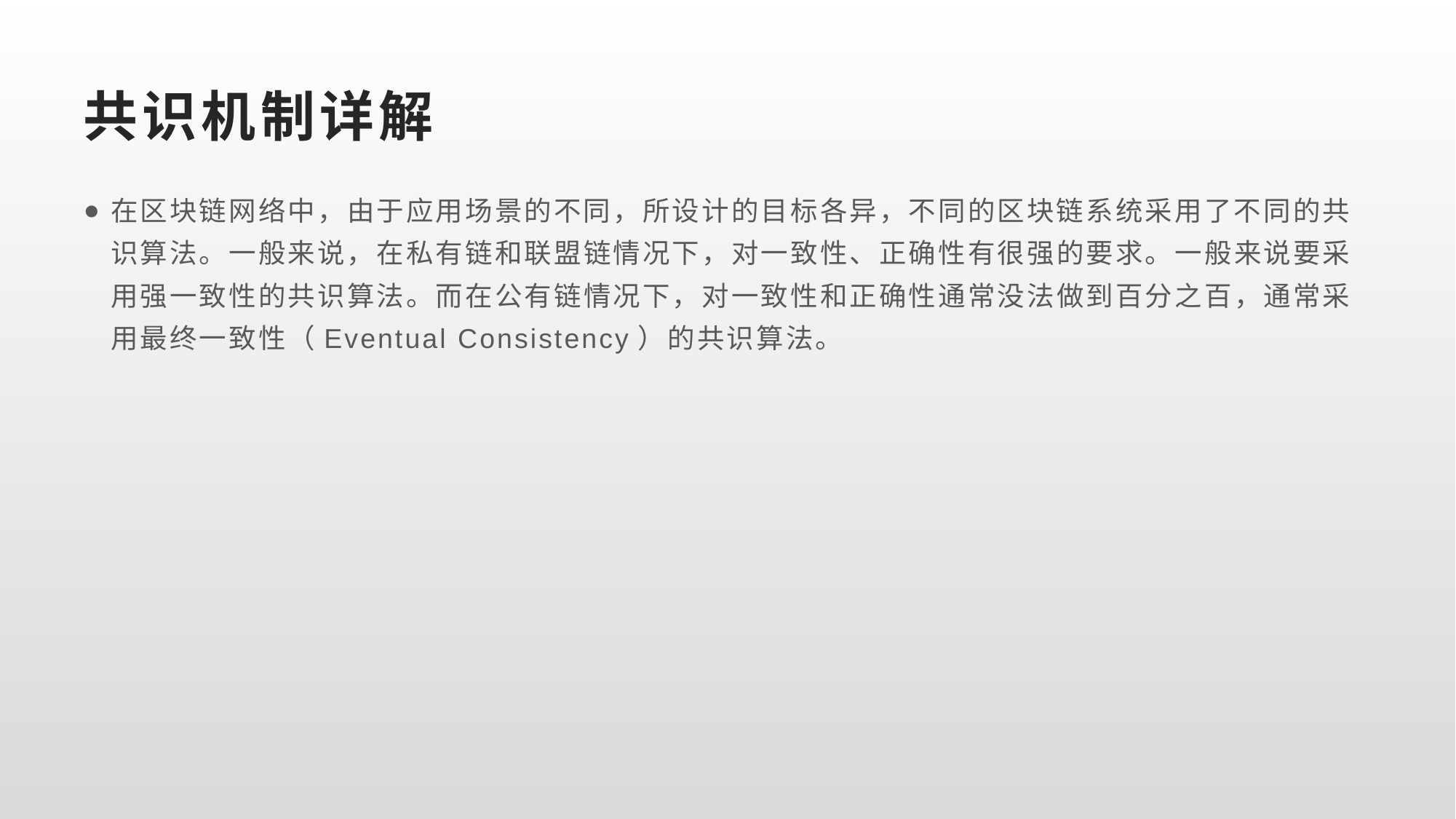

# 共识机制详解
在区块链网络中，由于应用场景的不同，所设计的目标各异，不同的区块链系统采用了不同的共识算法。一般来说，在私有链和联盟链情况下，对一致性、正确性有很强的要求。一般来说要采用强一致性的共识算法。而在公有链情况下，对一致性和正确性通常没法做到百分之百，通常采用最终一致性（Eventual Consistency）的共识算法。